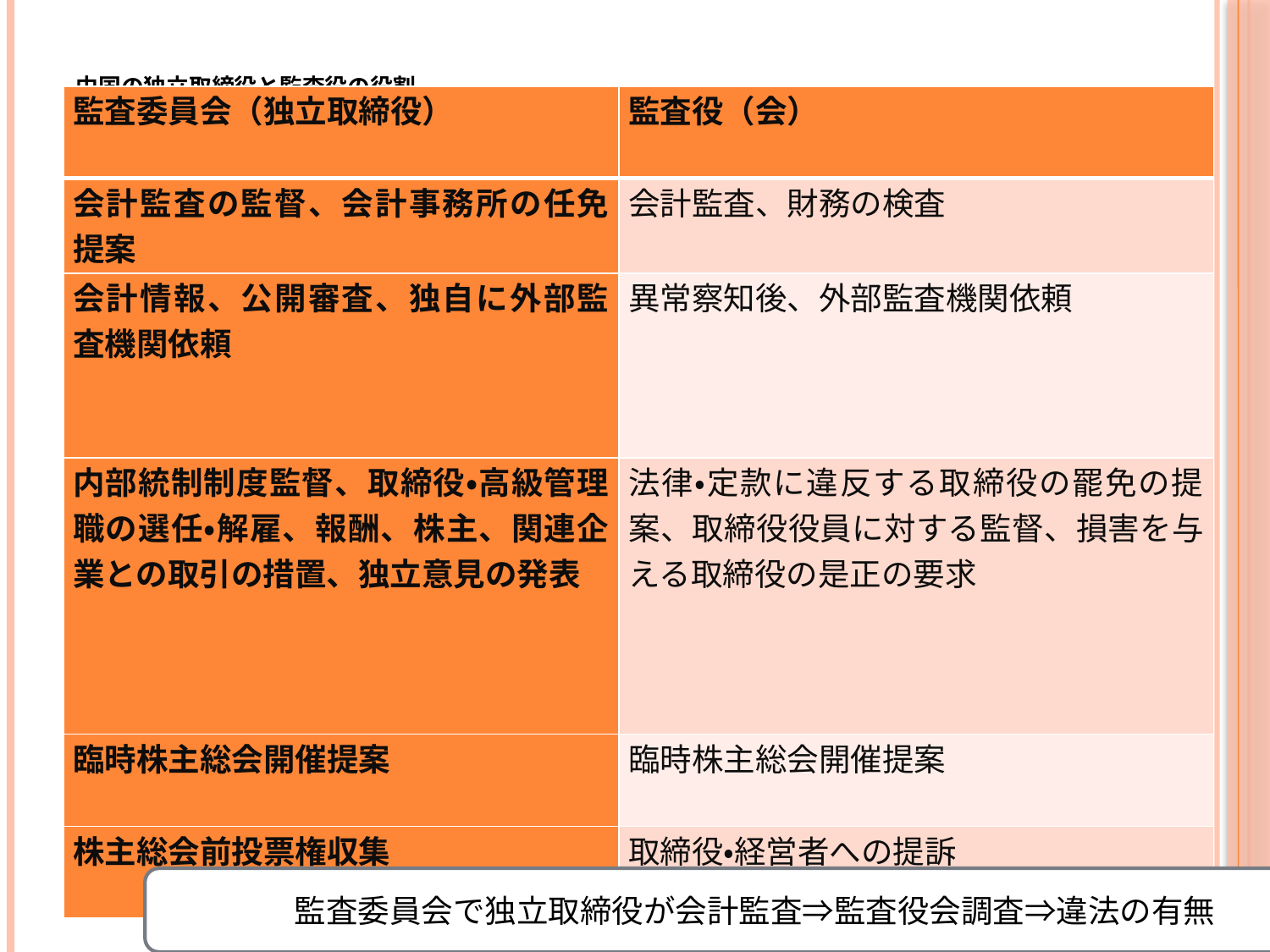

# 中国の独立取締役と監査役の役割
| 監査委員会（独立取締役） | 監査役（会） |
| --- | --- |
| 会計監査の監督、会計事務所の任免提案 | 会計監査、財務の検査 |
| 会計情報、公開審査、独自に外部監査機関依頼 | 異常察知後、外部監査機関依頼 |
| 内部統制制度監督、取締役・高級管理職の選任・解雇、報酬、株主、関連企業との取引の措置、独立意見の発表 | 法律・定款に違反する取締役の罷免の提案、取締役役員に対する監督、損害を与える取締役の是正の要求 |
| 臨時株主総会開催提案 | 臨時株主総会開催提案 |
| 株主総会前投票権収集 | 取締役・経営者への提訴 |
37
監査委員会で独立取締役が会計監査⇒監査役会調査⇒違法の有無